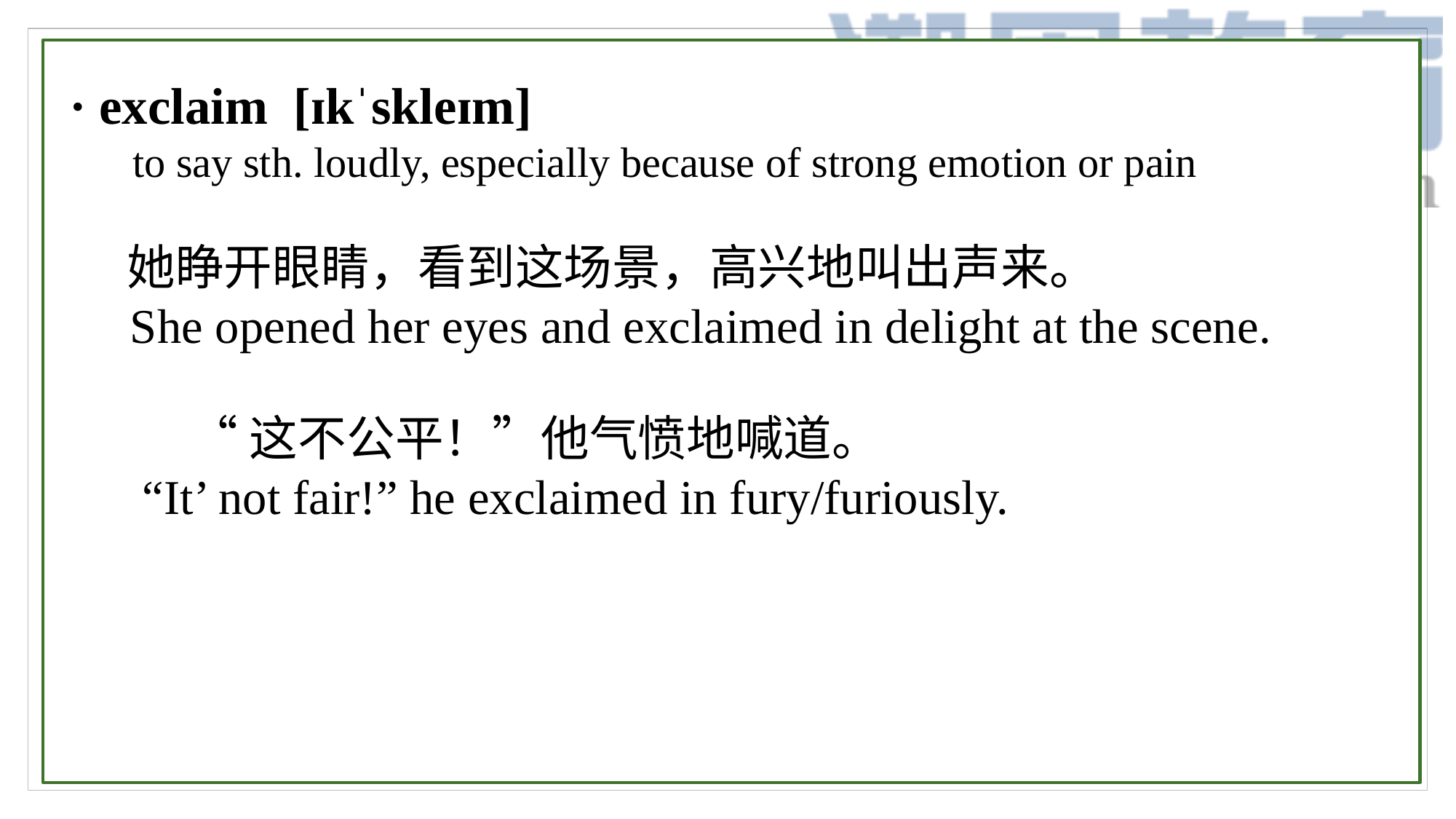

· exclaim  [ɪkˈskleɪm]
      to say sth. loudly, especially because of strong emotion or pain

     她睁开眼睛，看到这场景，高兴地叫出声来。
     She opened her eyes and exclaimed in delight at the scene.

	 “这不公平！”他气愤地喊道。
      “It’ not fair!” he exclaimed in fury/furiously.